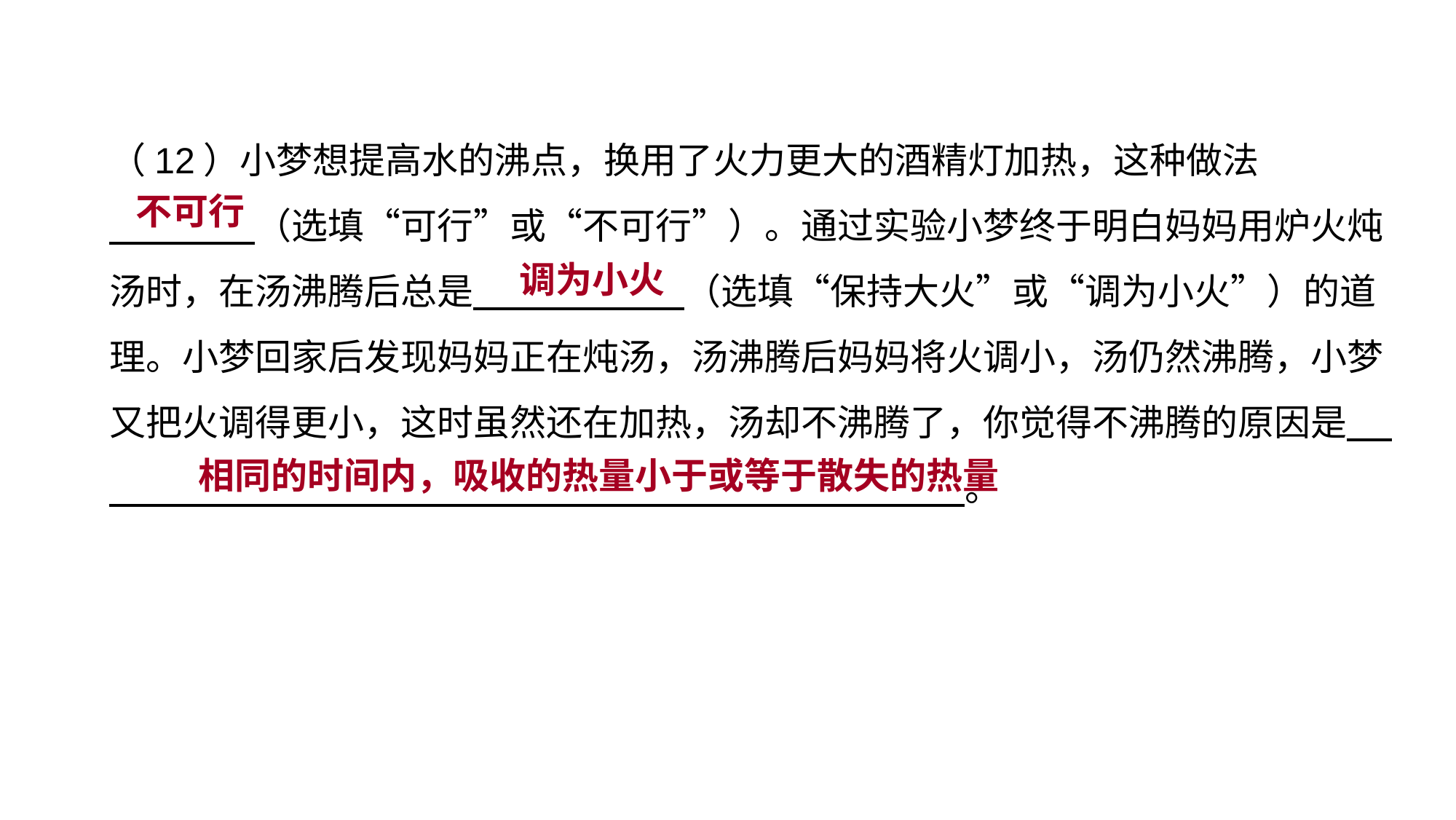

（12）小梦想提高水的沸点，换用了火力更大的酒精灯加热，这种做法
　　　　（选填“可行”或“不可行”）。通过实验小梦终于明白妈妈用炉火炖汤时，在汤沸腾后总是　        　　　（选填“保持大火”或“调为小火”）的道理。小梦回家后发现妈妈正在炖汤，汤沸腾后妈妈将火调小，汤仍然沸腾，小梦又把火调得更小，这时虽然还在加热，汤却不沸腾了，你觉得不沸腾的原因是　                                                                                                      　。
不可行
实验突破 素养提升
调为小火
相同的时间内，吸收的热量小于或等于散失的热量